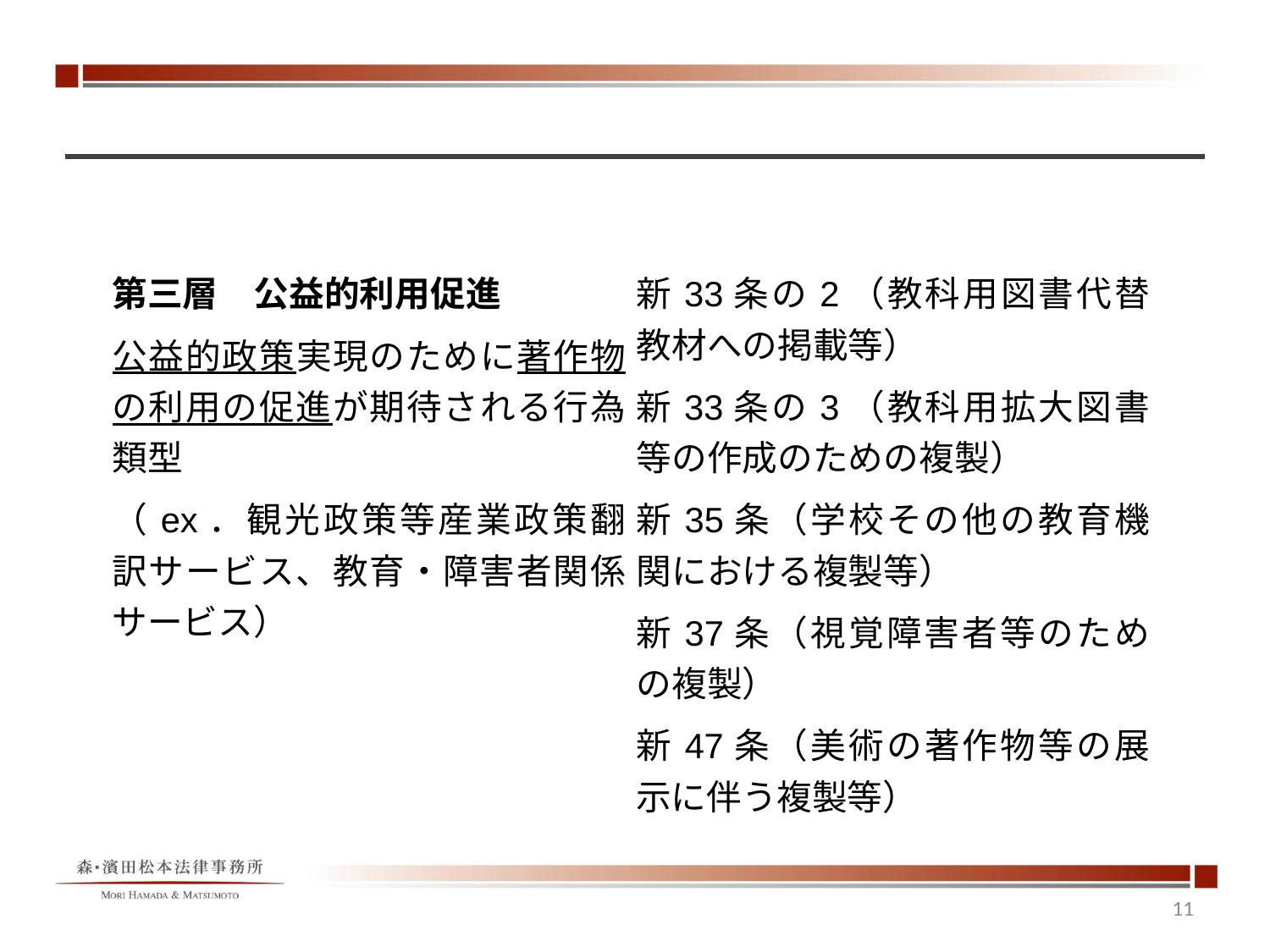

#
| 第三層　公益的利用促進 公益的政策実現のために著作物の利用の促進が期待される行為類型 （ex．観光政策等産業政策翻訳サービス、教育・障害者関係サービス） | 新33条の2（教科用図書代替教材への掲載等） 新33条の3（教科用拡大図書等の作成のための複製） 新35条（学校その他の教育機関における複製等） 新37条（視覚障害者等のための複製） 新47条（美術の著作物等の展示に伴う複製等） |
| --- | --- |
11